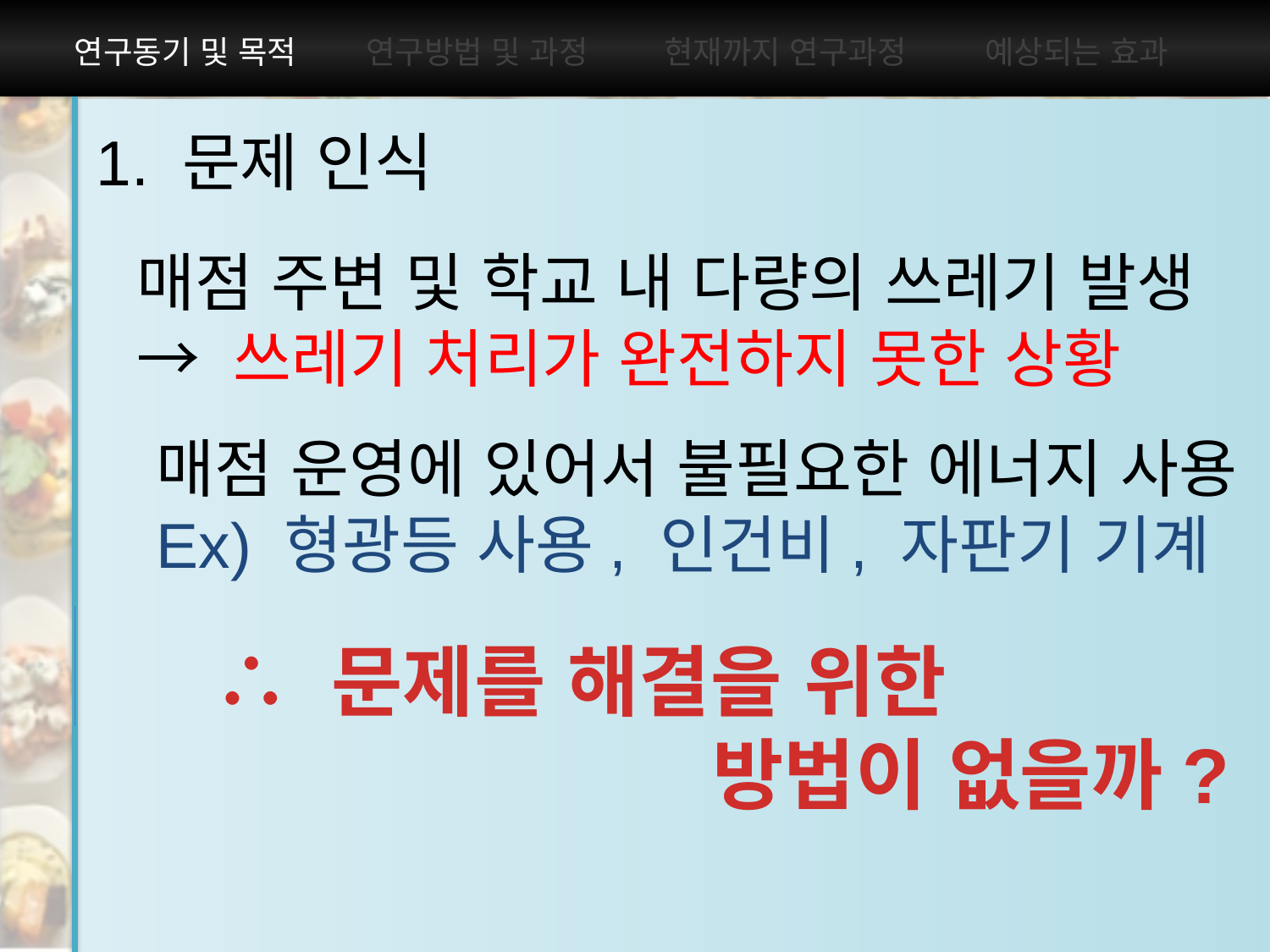

연구동기 및 목적

1. 문제 인식
매점 주변 및 학교 내 다량의 쓰레기 발생
→ 쓰레기 처리가 완전하지 못한 상황

Motivation
& Purpose
매점 운영에 있어서 불필요한 에너지 사용
Ex) 형광등 사용, 인건비, 자판기 기계

∴ 문제를 해결을 위한
                                   방법이 없을까?